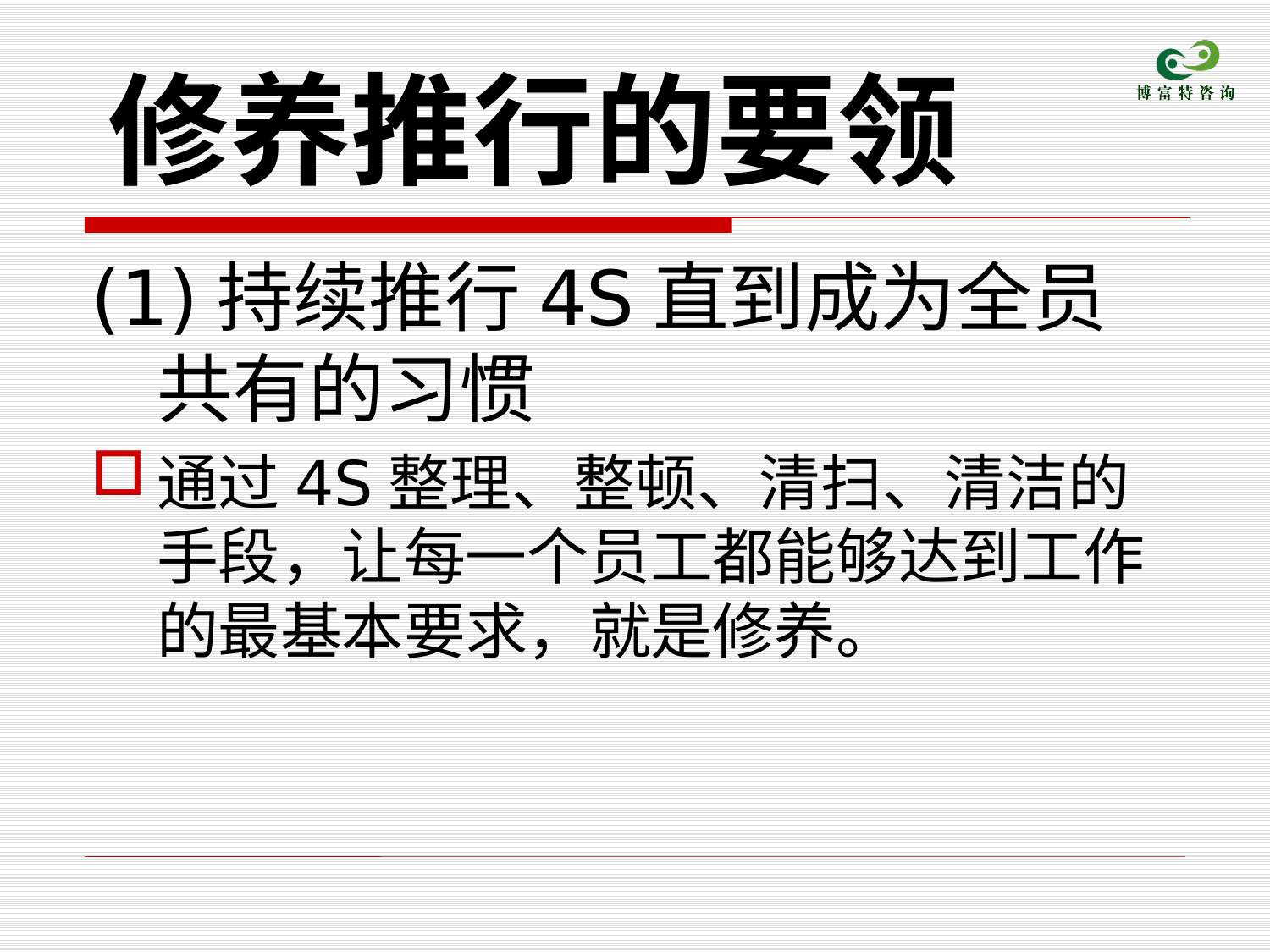

# 修养推行的要领
(1)持续推行4S直到成为全员共有的习惯
通过4S整理、整顿、清扫、清洁的手段，让每一个员工都能够达到工作的最基本要求，就是修养。
271